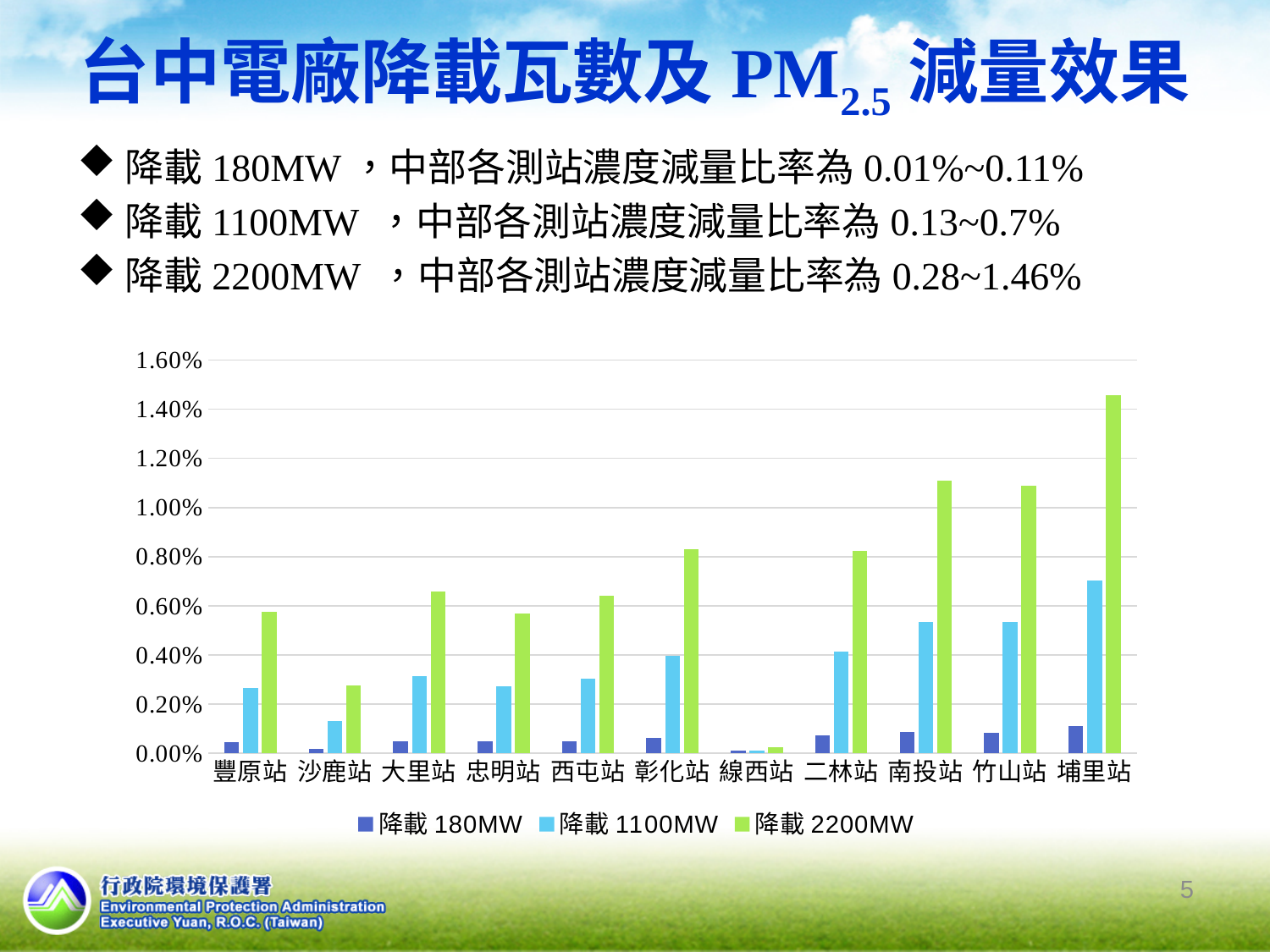

# 台中電廠降載瓦數及PM2.5減量效果
降載180MW，中部各測站濃度減量比率為0.01%~0.11%
降載1100MW ，中部各測站濃度減量比率為0.13~0.7%
降載2200MW ，中部各測站濃度減量比率為0.28~1.46%

### Chart

| Category | 降載180MW | 降載1100MW | 降載2200MW |
|---|---|---|---|
| 豐原站 | 0.0004361274204982508 | 0.0026431676151355485 | 0.005738235415071059 |
| 沙鹿站 | 0.00018741692689945878 | 0.0012959085742258688 | 0.0027738352925633838 |
| 大里站 | 0.0004966228313775211 | 0.003127409143244138 | 0.006573348202837917 |
| 忠明站 | 0.00046828004102622404 | 0.0027147894272654995 | 0.005677480660693934 |
| 西屯站 | 0.00046698131112646736 | 0.003027719267434258 | 0.006422715629032978 |
| 彰化站 | 0.0006047192082005961 | 0.00396088047308766 | 0.008300419274552627 |
| 線西站 | 9.179256158803553e-05 | 0.00012114310615638464 | 0.0002580044718426023 |
| 二林站 | 0.0007276883857094024 | 0.004150003781413519 | 0.008239868119296985 |
| 南投站 | 0.0008477430657154085 | 0.005339165329533682 | 0.011090536263070267 |
| 竹山站 | 0.0008310420191240101 | 0.005333086215462178 | 0.010883975157390703 |
| 埔里站 | 0.0011027848952274433 | 0.007046702536072203 | 0.014586464550867238 |
5